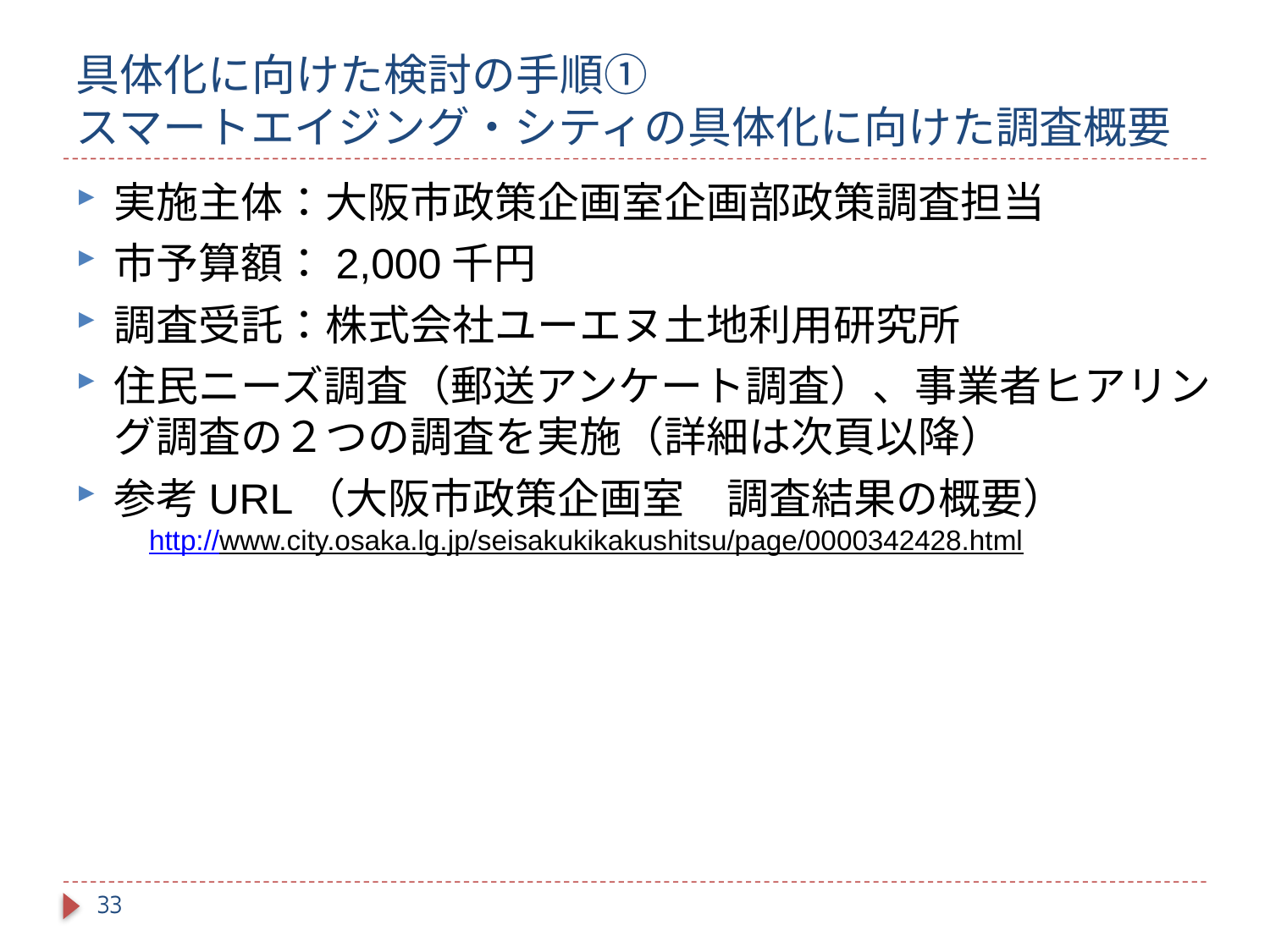

# 具体化に向けた検討の手順① スマートエイジング・シティの具体化に向けた調査概要
実施主体：大阪市政策企画室企画部政策調査担当
市予算額：2,000千円
調査受託：株式会社ユーエヌ土地利用研究所
住民ニーズ調査（郵送アンケート調査）、事業者ヒアリング調査の２つの調査を実施（詳細は次頁以降）
参考URL（大阪市政策企画室　調査結果の概要）
　http://www.city.osaka.lg.jp/seisakukikakushitsu/page/0000342428.html

33